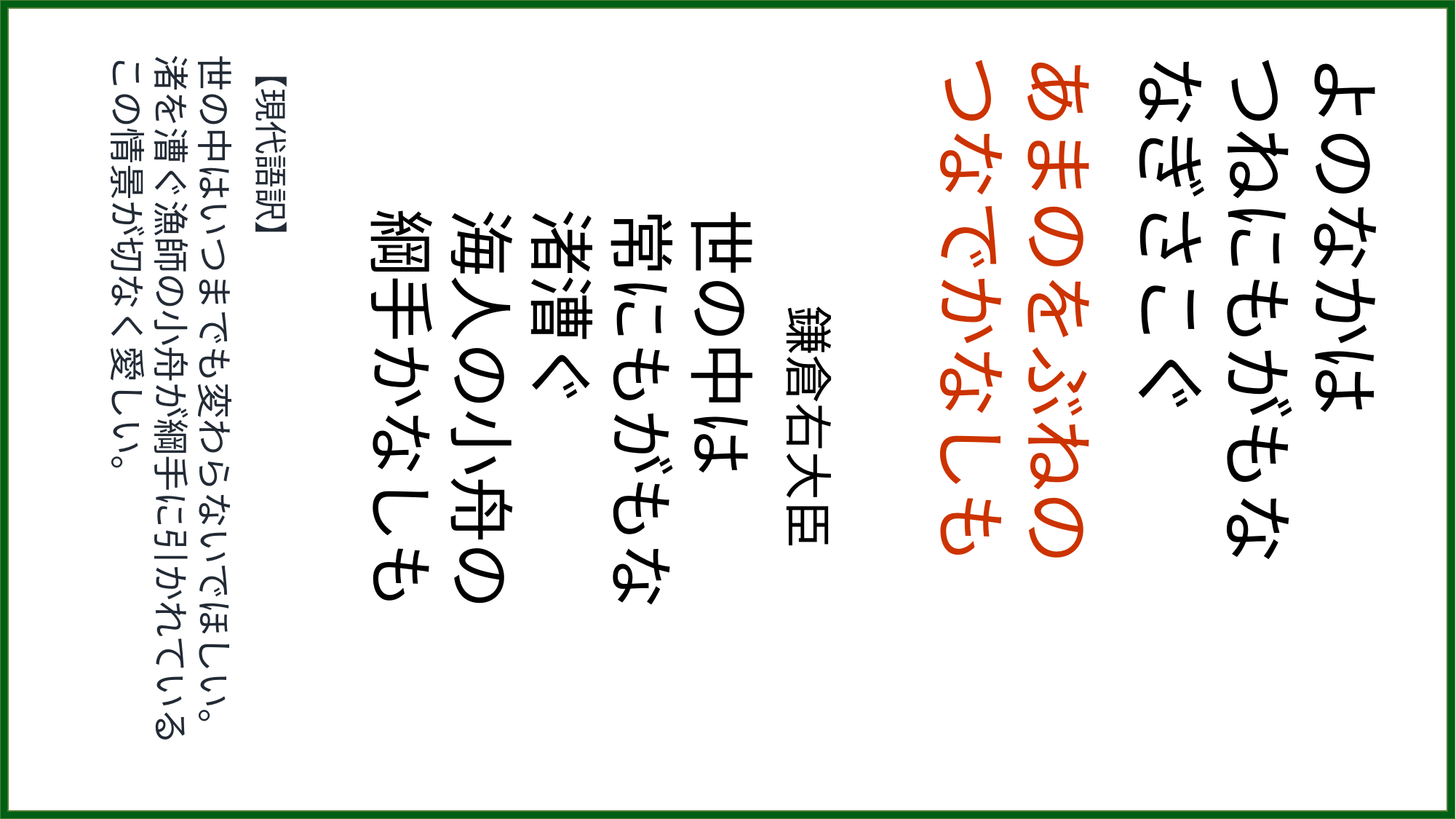

【現代語訳】

世の中はいつまでも変わらないでほしい。
渚を漕ぐ漁師の小舟が綱手に引かれているこの情景が切なく愛しい。
　　鎌倉右大臣

世の中は
常にもがもな
渚漕ぐ
海人の小舟の
綱手かなしも
あまのをぶねの
つなでかなしも
よのなかは
つねにもがもな
なぎさこぐ